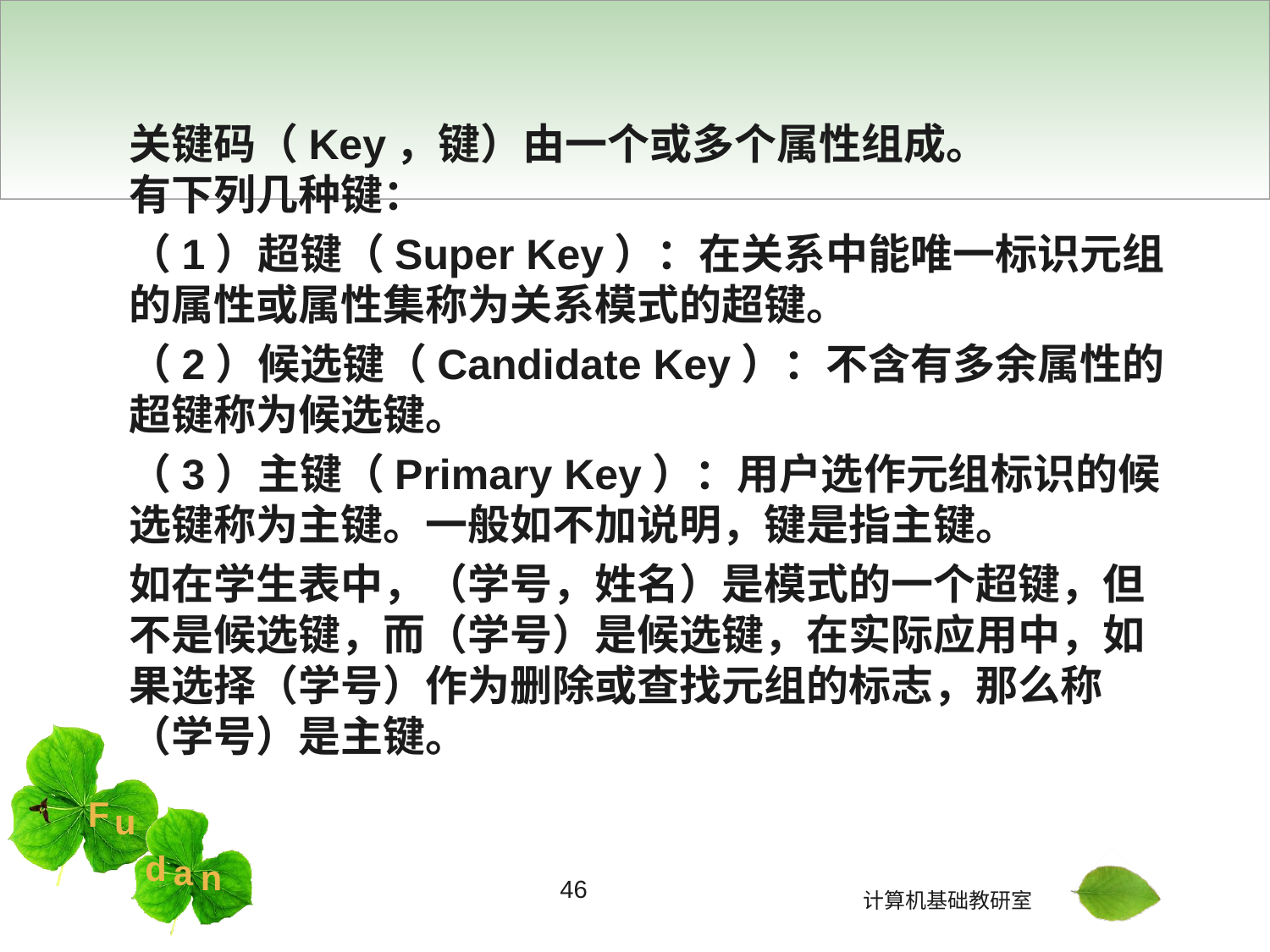

关键码（Key，键）由一个或多个属性组成。
有下列几种键：
（1）超键（Super Key）：在关系中能唯一标识元组的属性或属性集称为关系模式的超键。
（2）候选键（Candidate Key）：不含有多余属性的超键称为候选键。
（3）主键（Primary Key）：用户选作元组标识的候选键称为主键。一般如不加说明，键是指主键。
如在学生表中，（学号，姓名）是模式的一个超键，但不是候选键，而（学号）是候选键，在实际应用中，如果选择（学号）作为删除或查找元组的标志，那么称（学号）是主键。
46